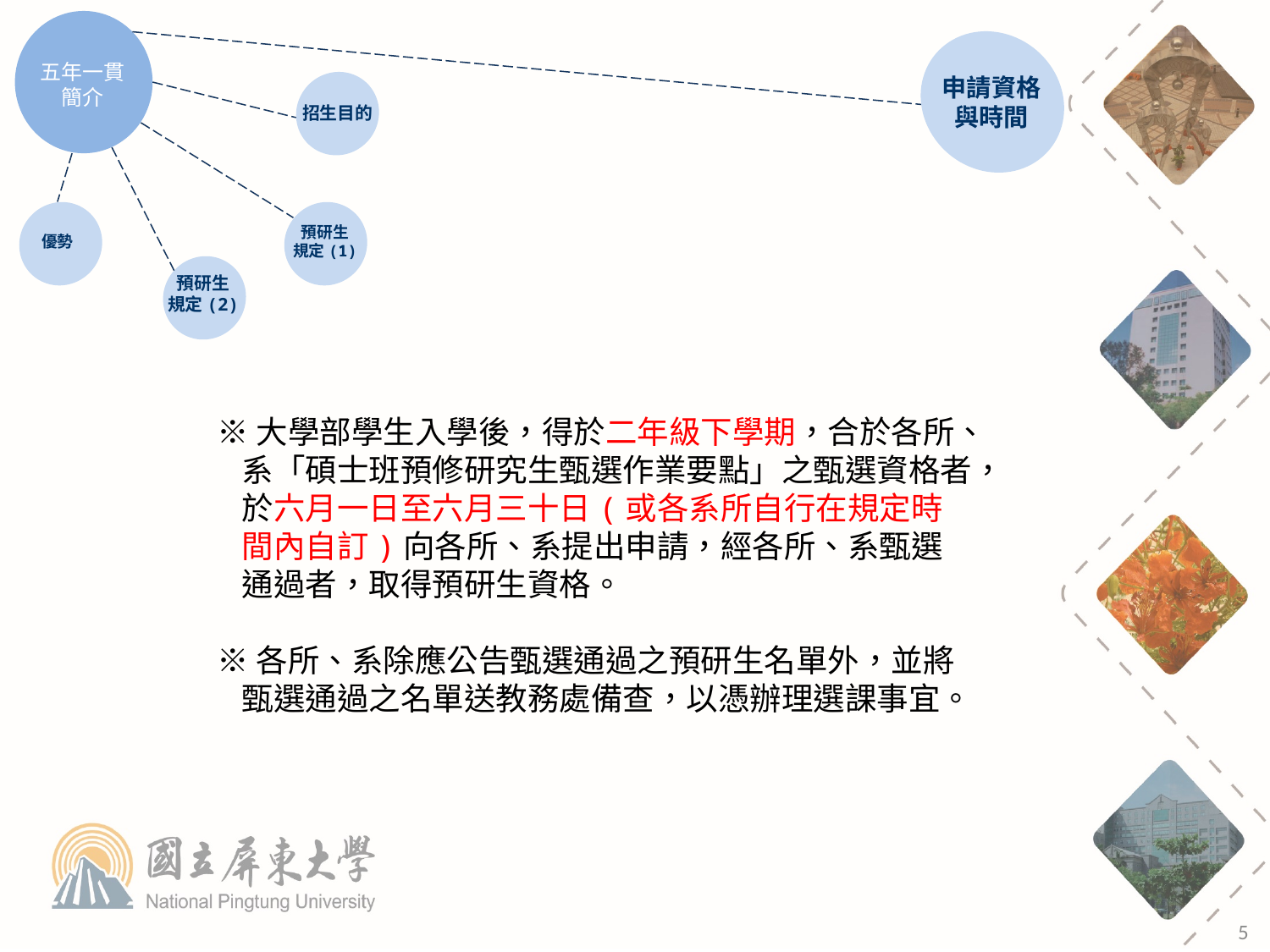

五年一貫
簡介
申請資格
與時間

招生目的

預研生
規定(1)
優勢

預研生
規定(2)
※大學部學生入學後，得於二年級下學期，合於各所、系「碩士班預修研究生甄選作業要點」之甄選資格者，於六月一日至六月三十日(或各系所自行在規定時間內自訂)向各所、系提出申請，經各所、系甄選通過者，取得預研生資格。

※各所、系除應公告甄選通過之預研生名單外，並將甄選通過之名單送教務處備查，以憑辦理選課事宜。
5